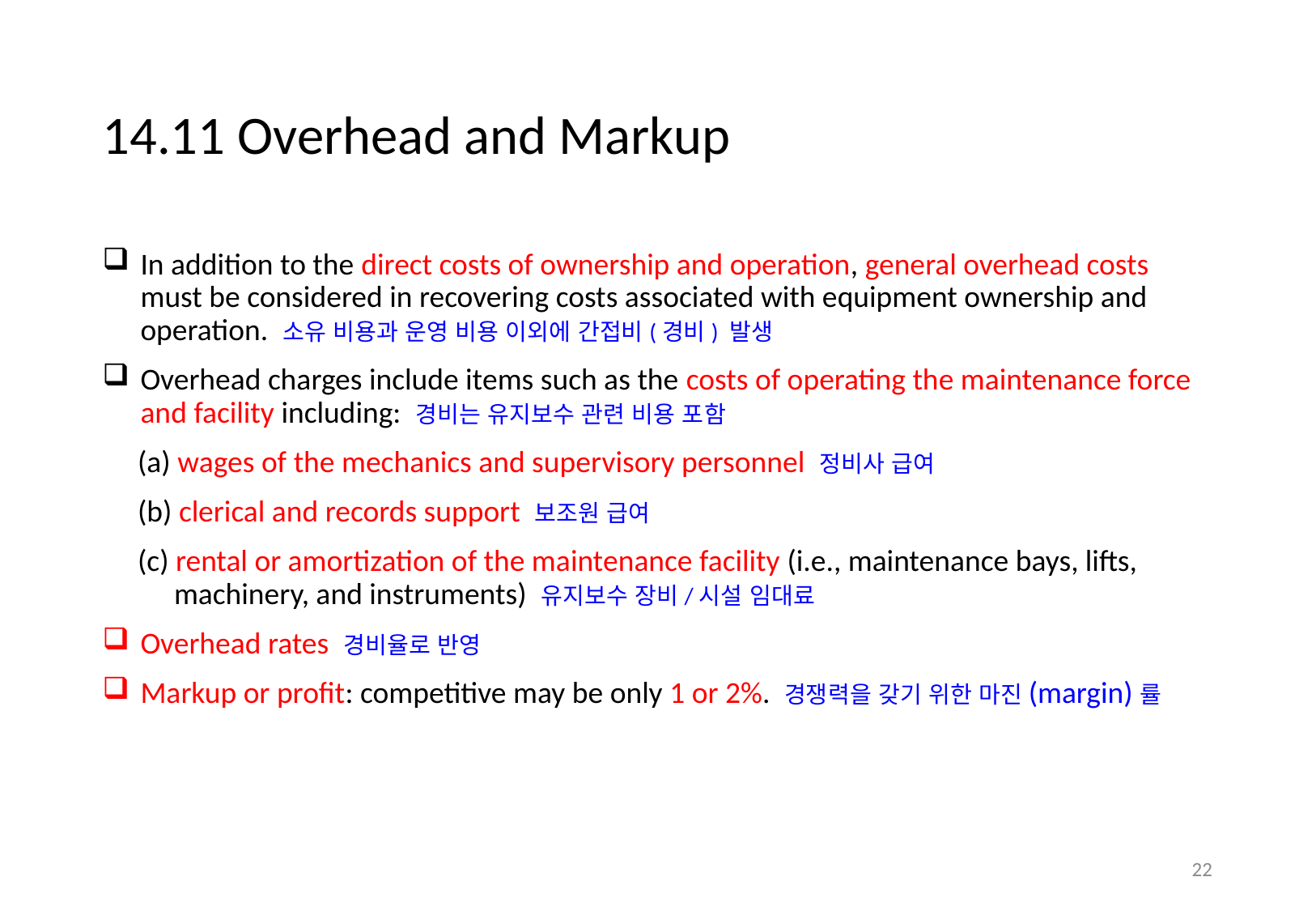

# 14.11 Overhead and Markup
In addition to the direct costs of ownership and operation, general overhead costs must be considered in recovering costs associated with equipment ownership and operation. 소유 비용과 운영 비용 이외에 간접비(경비) 발생
Overhead charges include items such as the costs of operating the maintenance force and facility including: 경비는 유지보수 관련 비용 포함
(a) wages of the mechanics and supervisory personnel 정비사 급여
(b) clerical and records support 보조원 급여
(c) rental or amortization of the maintenance facility (i.e., maintenance bays, lifts, machinery, and instruments) 유지보수 장비/시설 임대료
Overhead rates 경비율로 반영
Markup or profit: competitive may be only 1 or 2%. 경쟁력을 갖기 위한 마진(margin)률

22